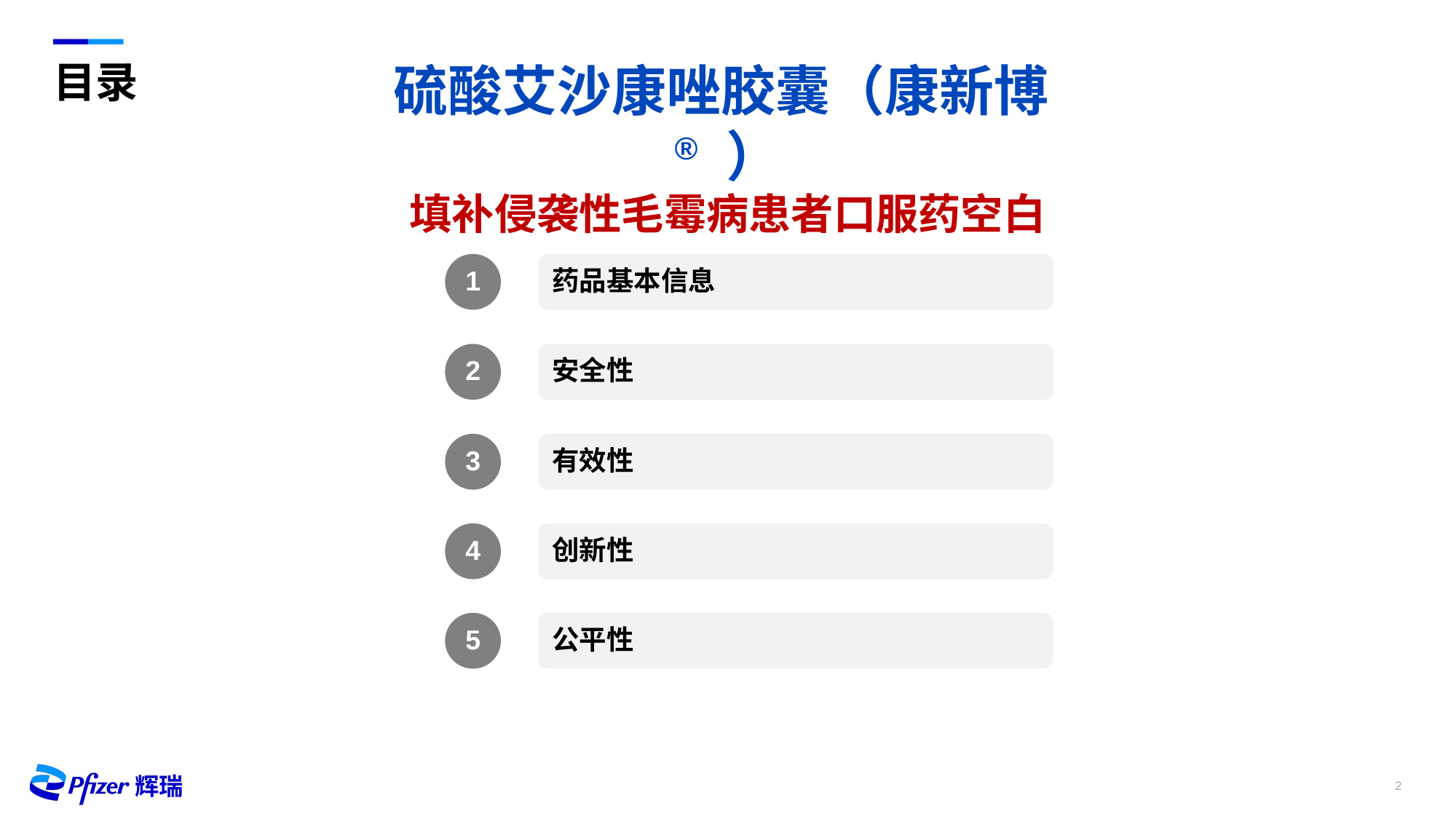

硫酸艾沙康唑胶囊（康新博® ）
填补侵袭性毛霉病患者口服药空白
# 目录
1
药品基本信息
2
安全性
3
有效性
4
创新性
5
公平性